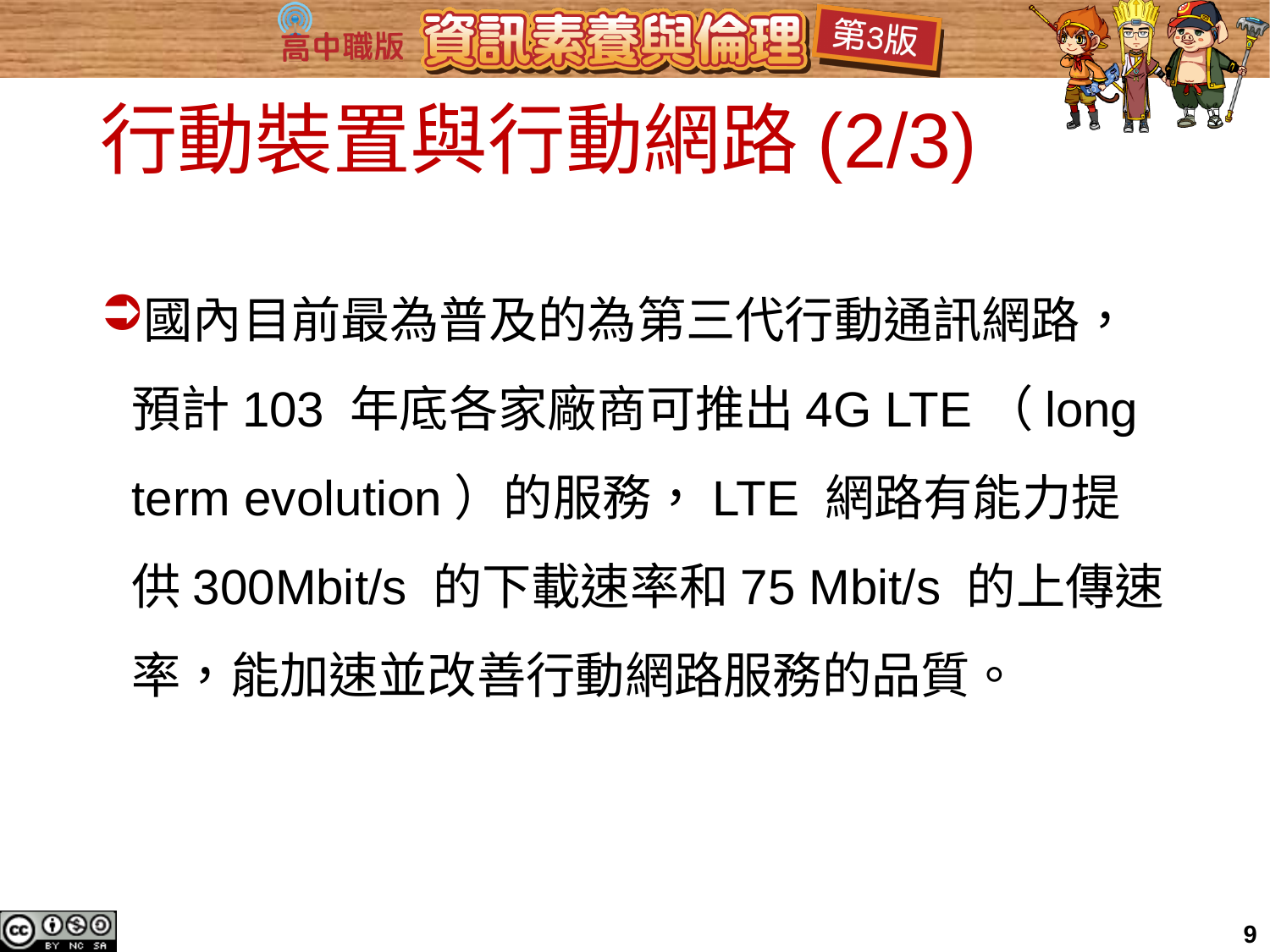

# 行動裝置與行動網路(2/3)
國內目前最為普及的為第三代行動通訊網路，預計103 年底各家廠商可推出4G LTE（long term evolution）的服務，LTE 網路有能力提供300Mbit/s 的下載速率和75 Mbit/s 的上傳速率，能加速並改善行動網路服務的品質。
9